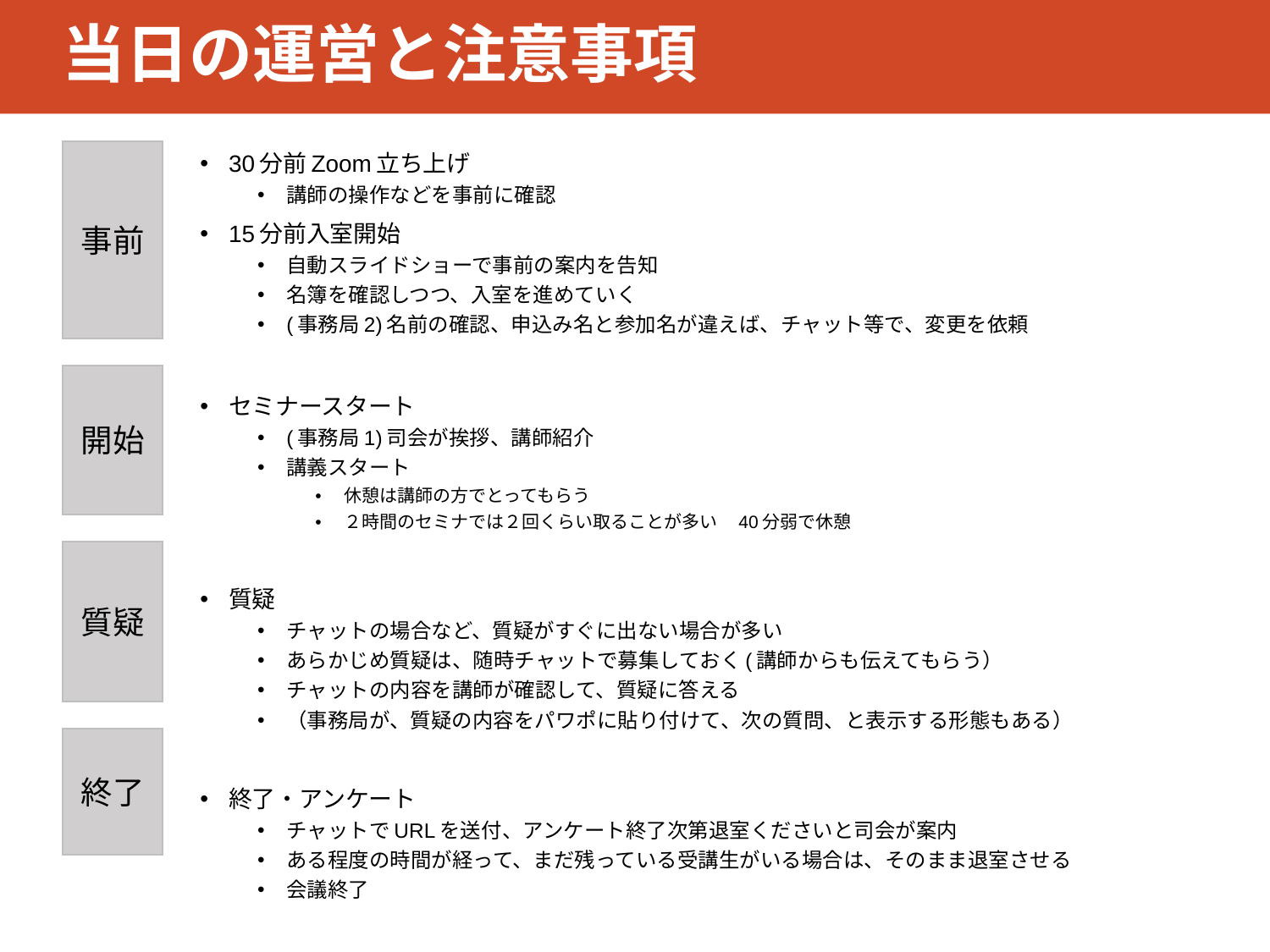

# 当日の運営と注意事項
16
事前
30分前Zoom立ち上げ
講師の操作などを事前に確認
15分前入室開始
自動スライドショーで事前の案内を告知
名簿を確認しつつ、入室を進めていく
(事務局2)名前の確認、申込み名と参加名が違えば、チャット等で、変更を依頼

セミナースタート
(事務局1)司会が挨拶、講師紹介
講義スタート
休憩は講師の方でとってもらう
２時間のセミナでは２回くらい取ることが多い　40分弱で休憩

質疑
チャットの場合など、質疑がすぐに出ない場合が多い
あらかじめ質疑は、随時チャットで募集しておく(講師からも伝えてもらう）
チャットの内容を講師が確認して、質疑に答える
（事務局が、質疑の内容をパワポに貼り付けて、次の質問、と表示する形態もある）

終了・アンケート
チャットでURLを送付、アンケート終了次第退室くださいと司会が案内
ある程度の時間が経って、まだ残っている受講生がいる場合は、そのまま退室させる
会議終了
開始
質疑
終了